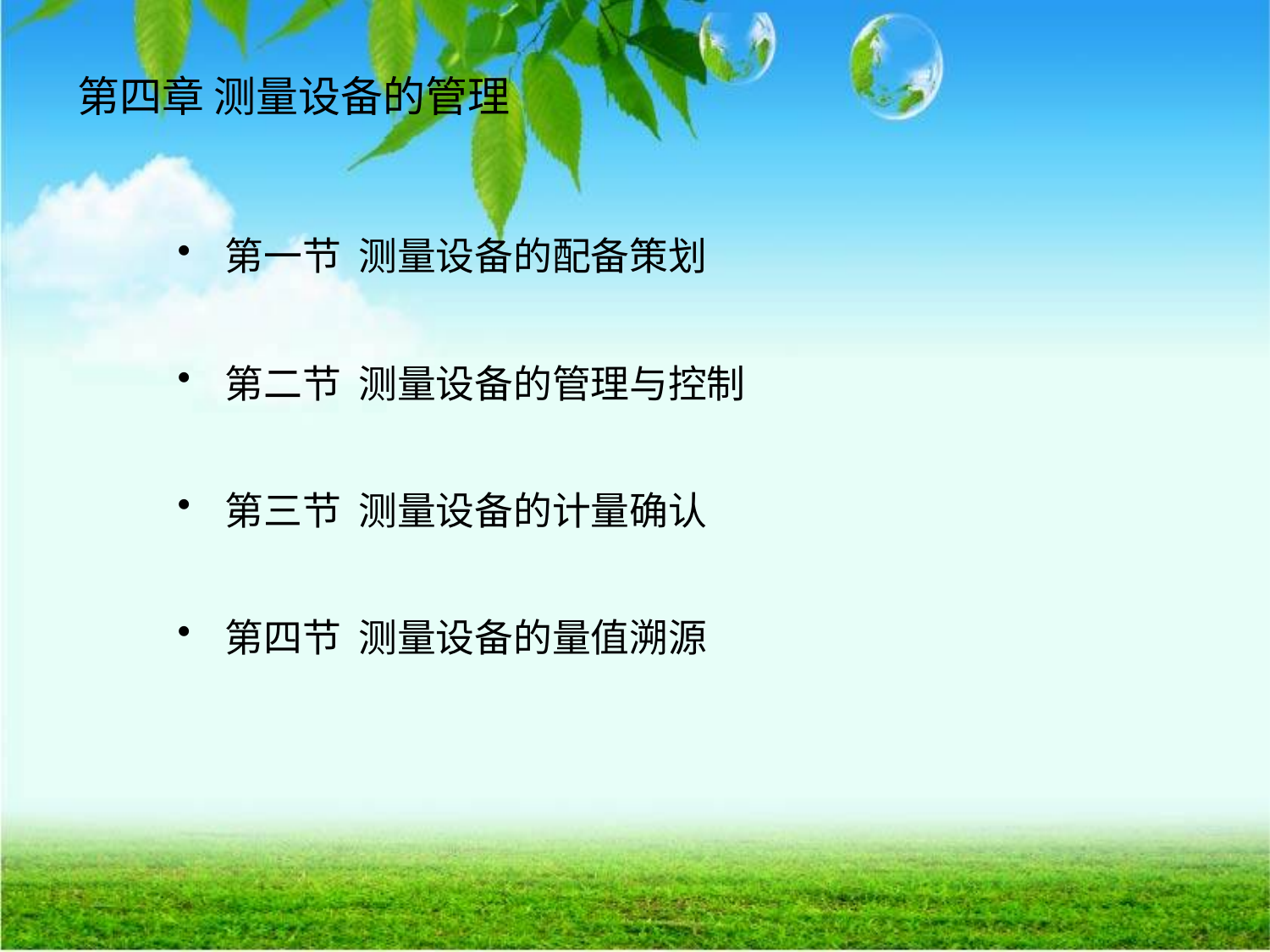

# 第四章 测量设备的管理
第一节  测量设备的配备策划

第二节  测量设备的管理与控制

第三节  测量设备的计量确认

第四节  测量设备的量值溯源